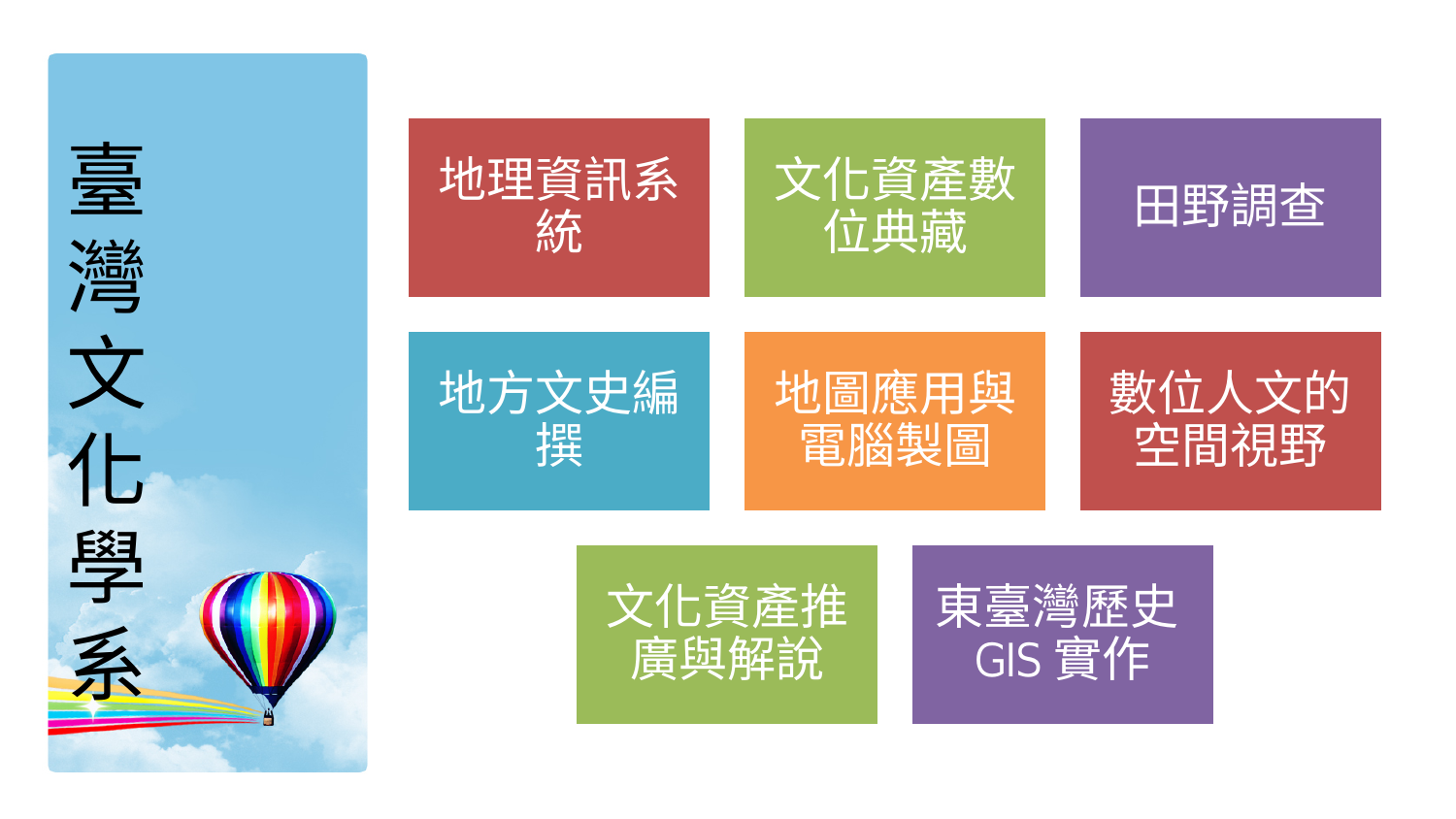

# 臺灣文化學系
地理資訊系統
文化資產數位典藏
田野調查
地方文史編撰
地圖應用與電腦製圖
數位人文的空間視野
文化資產推廣與解說
東臺灣歷史GIS實作